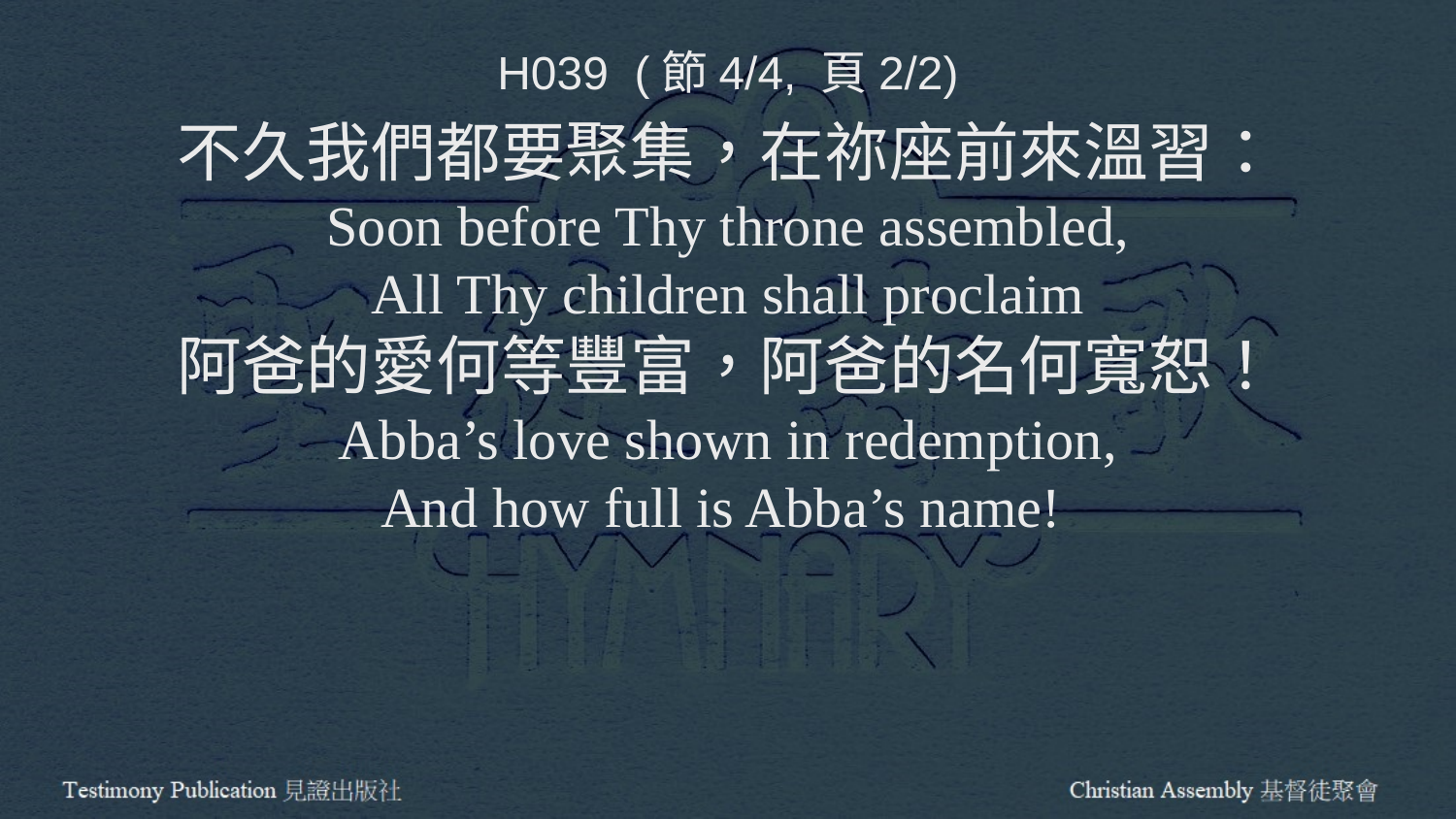

H039  (節4/4, 頁2/2)
不久我們都要聚集，在祢座前來溫習：
Soon before Thy throne assembled,
All Thy children shall proclaim
阿爸的愛何等豐富，阿爸的名何寬恕！
Abba’s love shown in redemption,
And how full is Abba’s name!